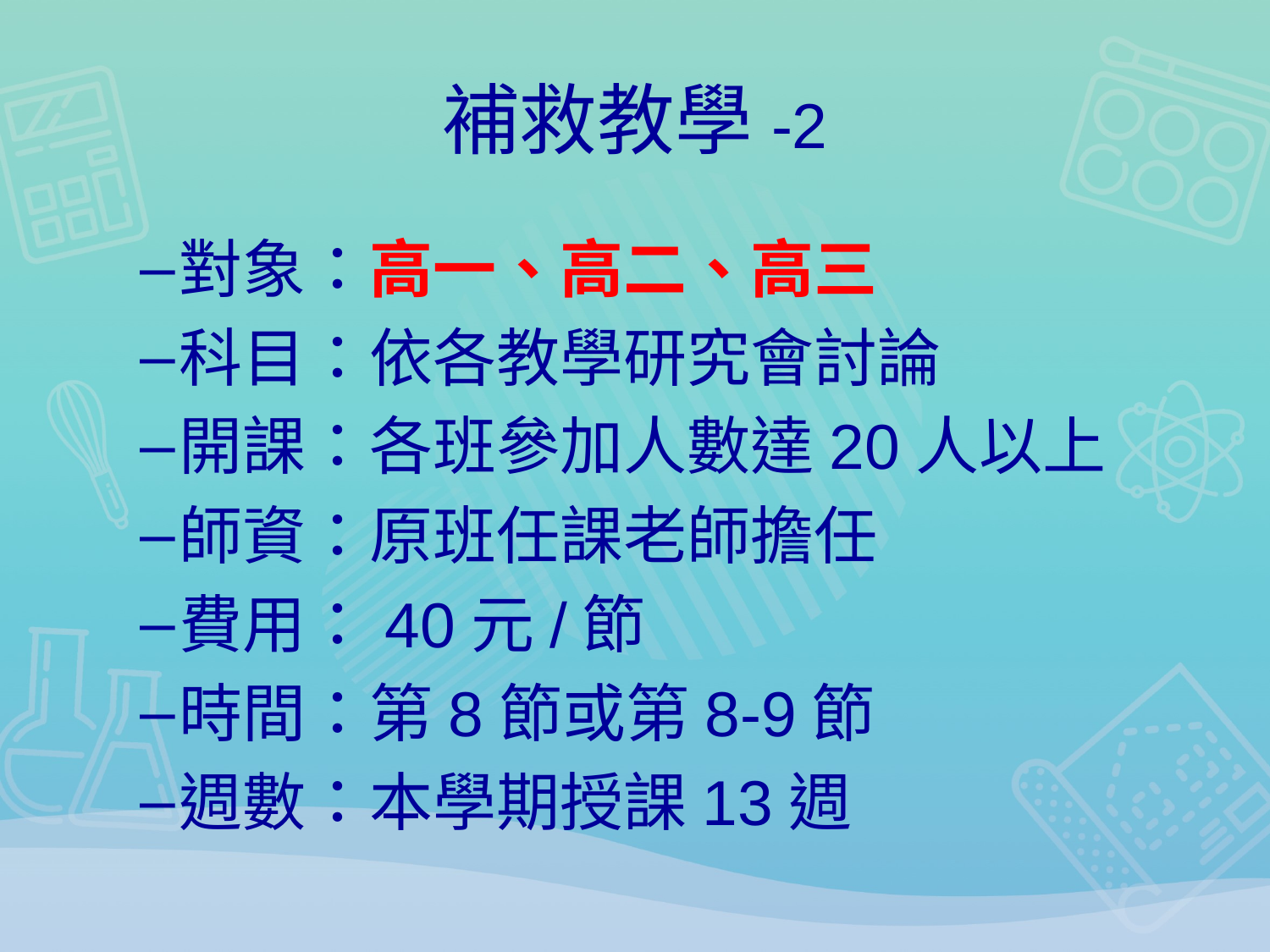

# 補救教學-2
對象：高一、高二、高三
科目：依各教學研究會討論
開課：各班參加人數達20人以上
師資：原班任課老師擔任
費用：40元/節
時間：第8節或第8-9節
週數：本學期授課13週